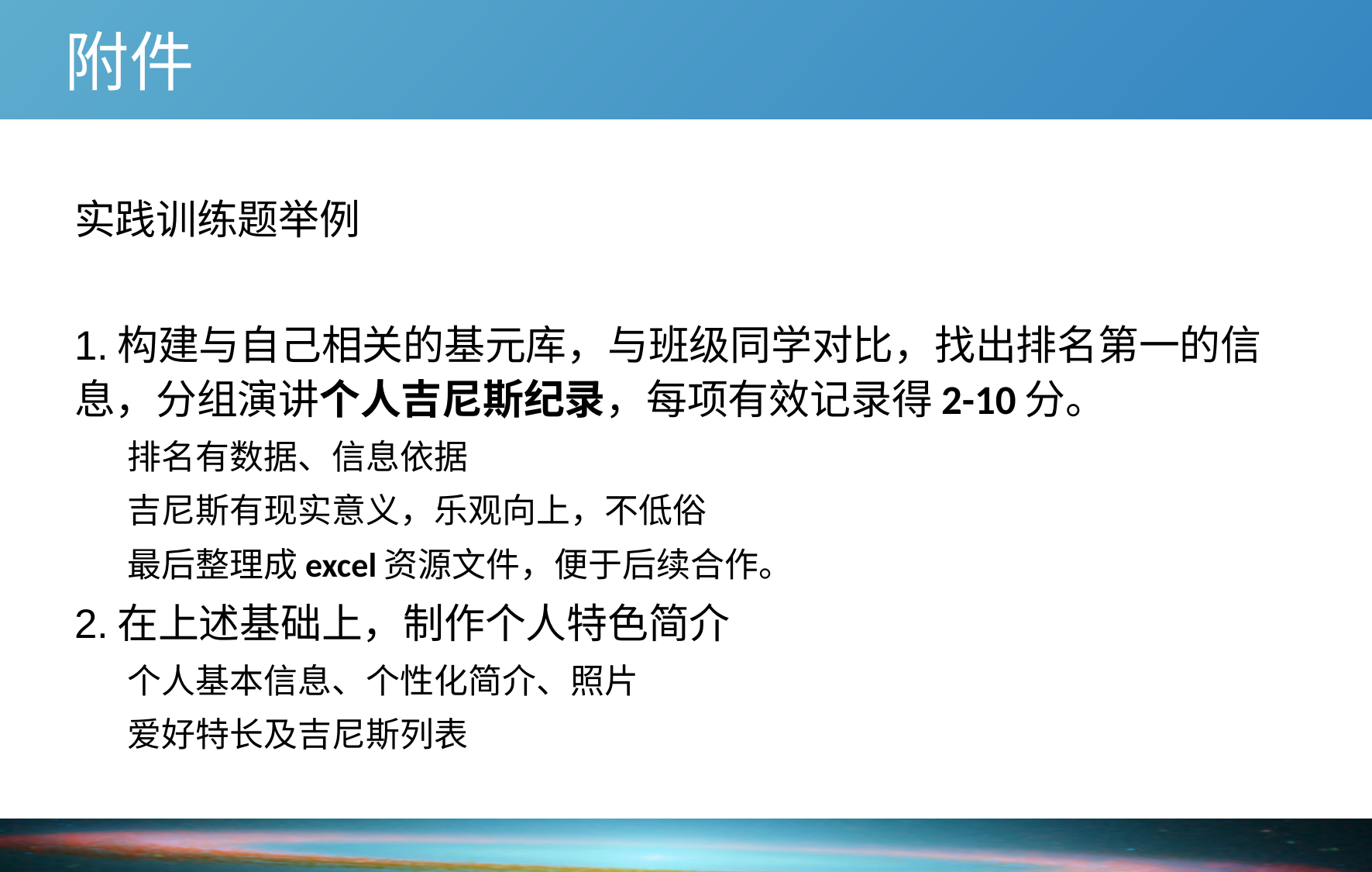

附件
# 个人吉尼斯纪录训练
实践训练题举例

1.构建与自己相关的基元库，与班级同学对比，找出排名第一的信息，分组演讲个人吉尼斯纪录，每项有效记录得2-10分。
排名有数据、信息依据
吉尼斯有现实意义，乐观向上，不低俗
最后整理成excel资源文件，便于后续合作。
2.在上述基础上，制作个人特色简介
个人基本信息、个性化简介、照片
爱好特长及吉尼斯列表